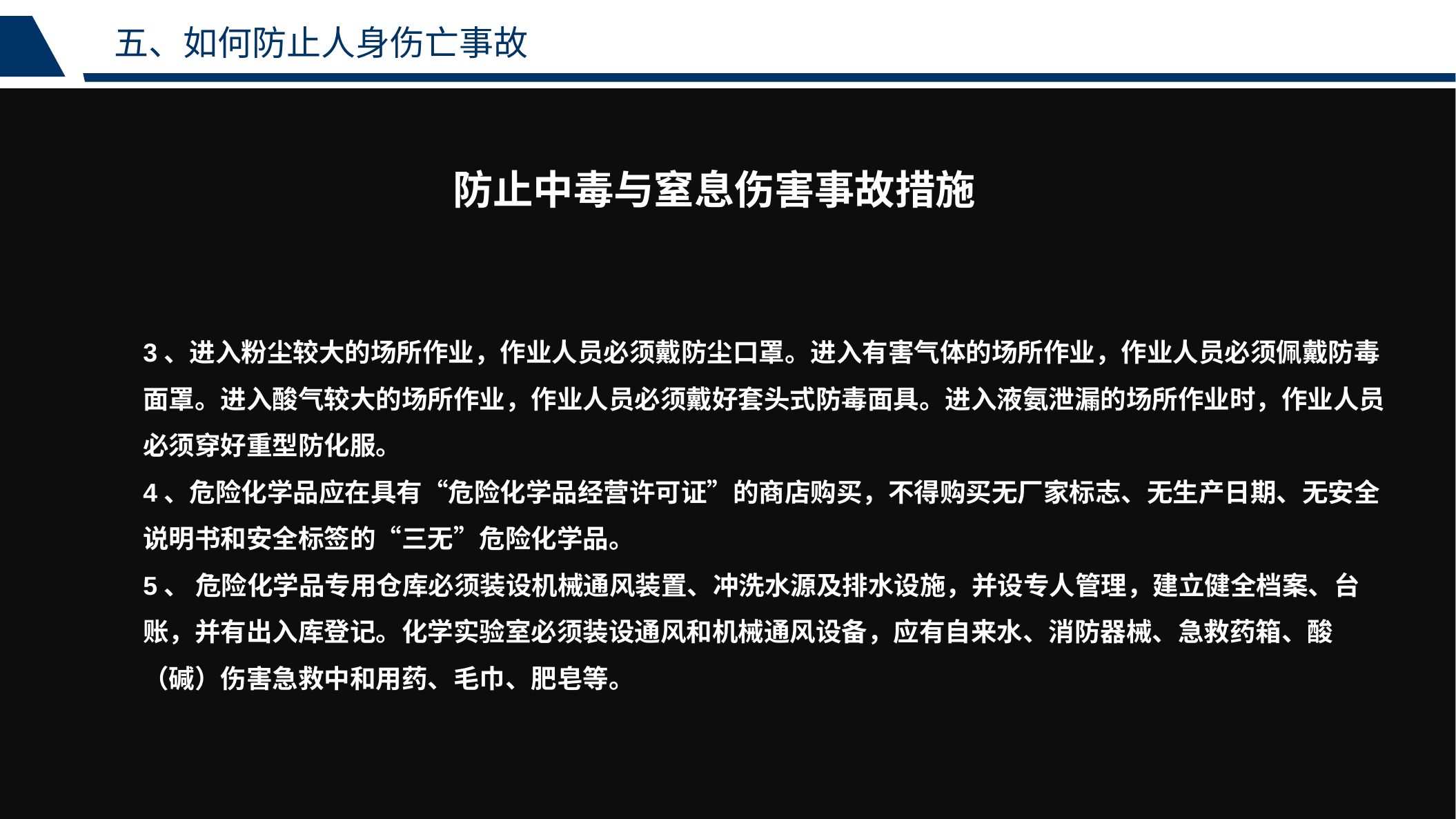

五、如何防止人身伤亡事故

防止中毒与窒息伤害事故措施
3、进入粉尘较大的场所作业，作业人员必须戴防尘口罩。进入有害气体的场所作业，作业人员必须佩戴防毒面罩。进入酸气较大的场所作业，作业人员必须戴好套头式防毒面具。进入液氨泄漏的场所作业时，作业人员必须穿好重型防化服。
4、危险化学品应在具有“危险化学品经营许可证”的商店购买，不得购买无厂家标志、无生产日期、无安全说明书和安全标签的“三无”危险化学品。
5、 危险化学品专用仓库必须装设机械通风装置、冲洗水源及排水设施，并设专人管理，建立健全档案、台账，并有出入库登记。化学实验室必须装设通风和机械通风设备，应有自来水、消防器械、急救药箱、酸（碱）伤害急救中和用药、毛巾、肥皂等。